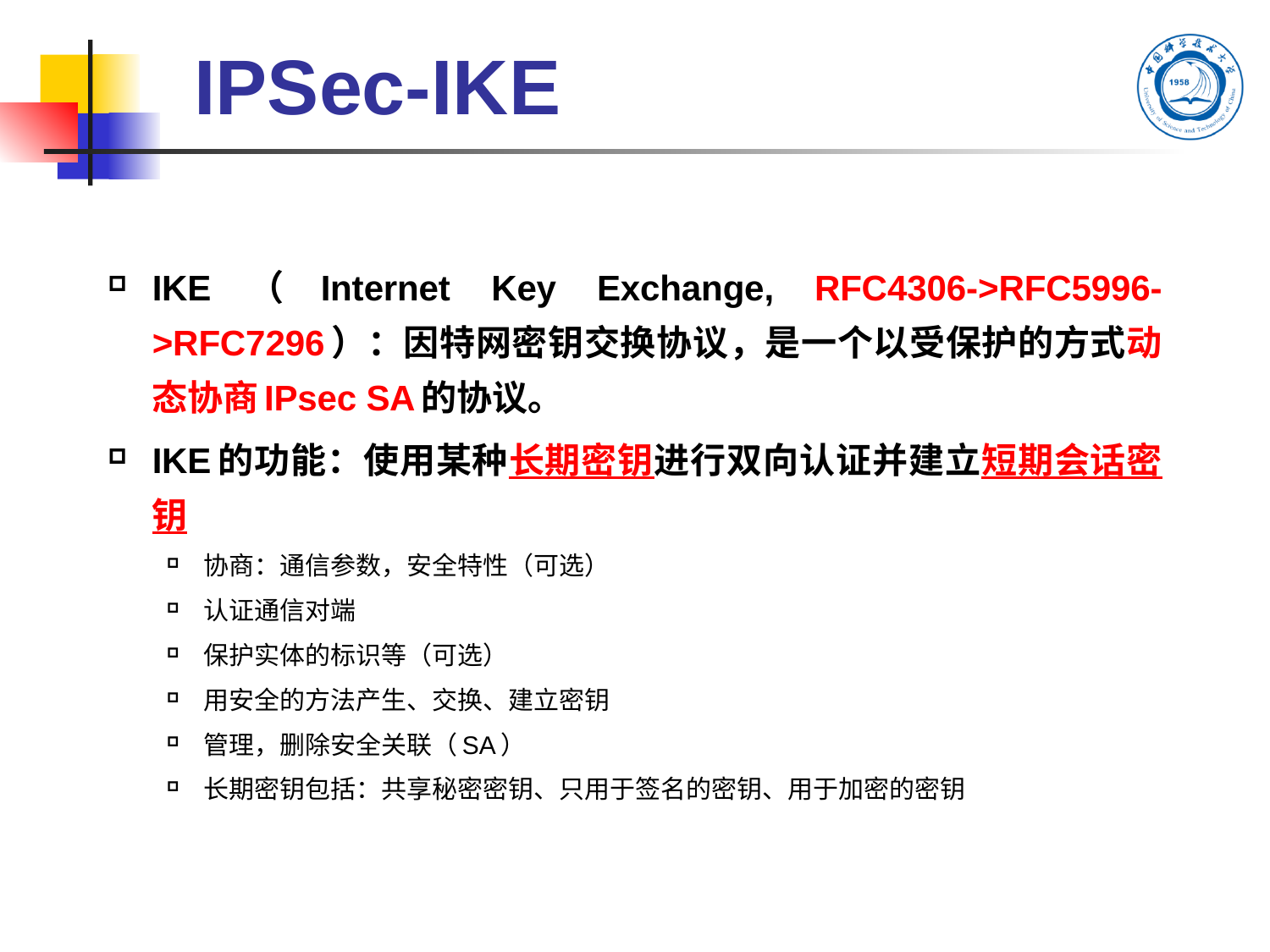

# IPSec-IKE
IKE（Internet Key Exchange, RFC4306->RFC5996->RFC7296）：因特网密钥交换协议，是一个以受保护的方式动态协商IPsec SA的协议。
IKE的功能：使用某种长期密钥进行双向认证并建立短期会话密钥
协商：通信参数，安全特性（可选）
认证通信对端
保护实体的标识等（可选）
用安全的方法产生、交换、建立密钥
管理，删除安全关联（SA）
长期密钥包括：共享秘密密钥、只用于签名的密钥、用于加密的密钥